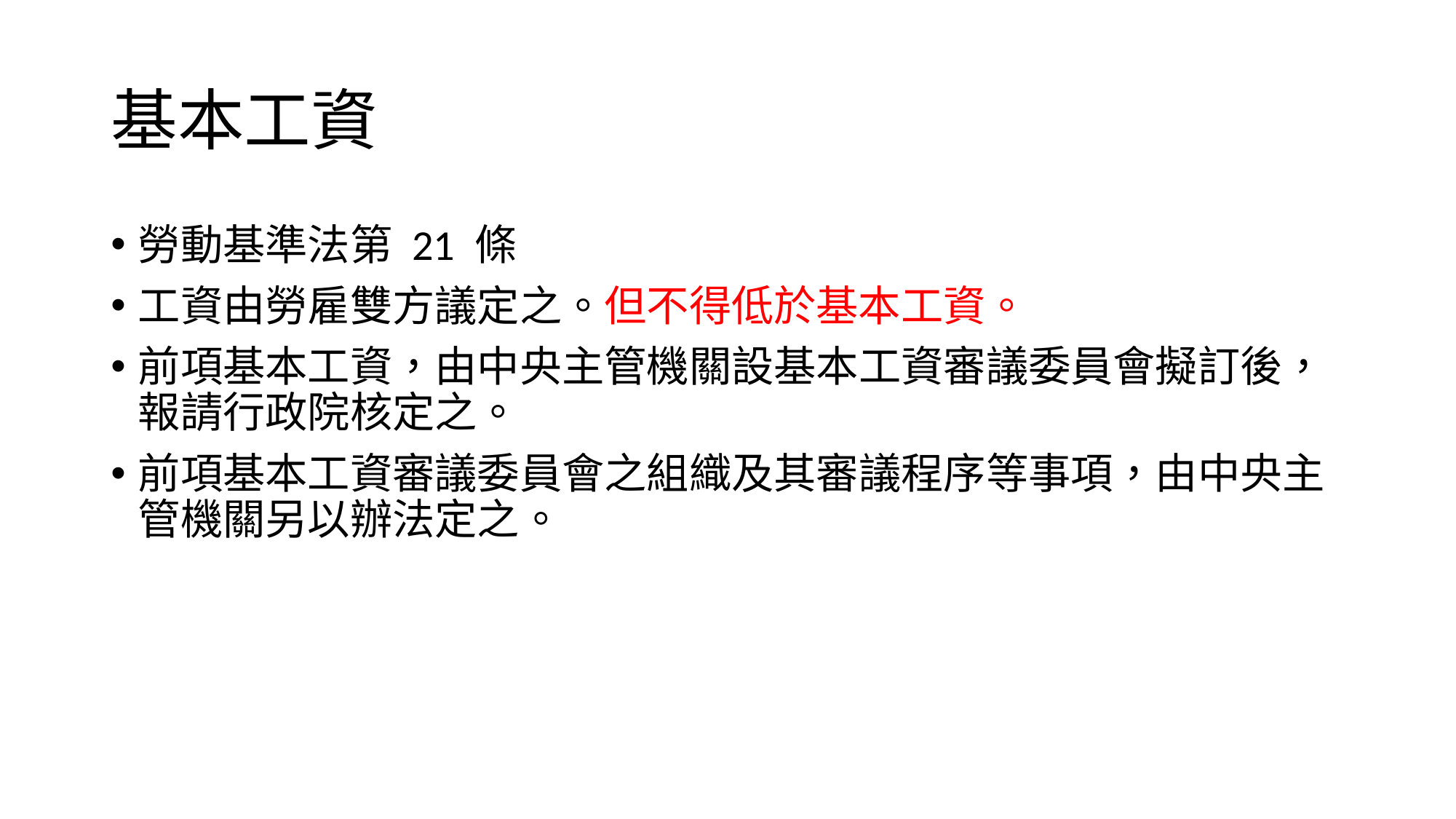

# 基本工資
勞動基準法第 21 條
工資由勞雇雙方議定之。但不得低於基本工資。
前項基本工資，由中央主管機關設基本工資審議委員會擬訂後，報請行政院核定之。
前項基本工資審議委員會之組織及其審議程序等事項，由中央主管機關另以辦法定之。